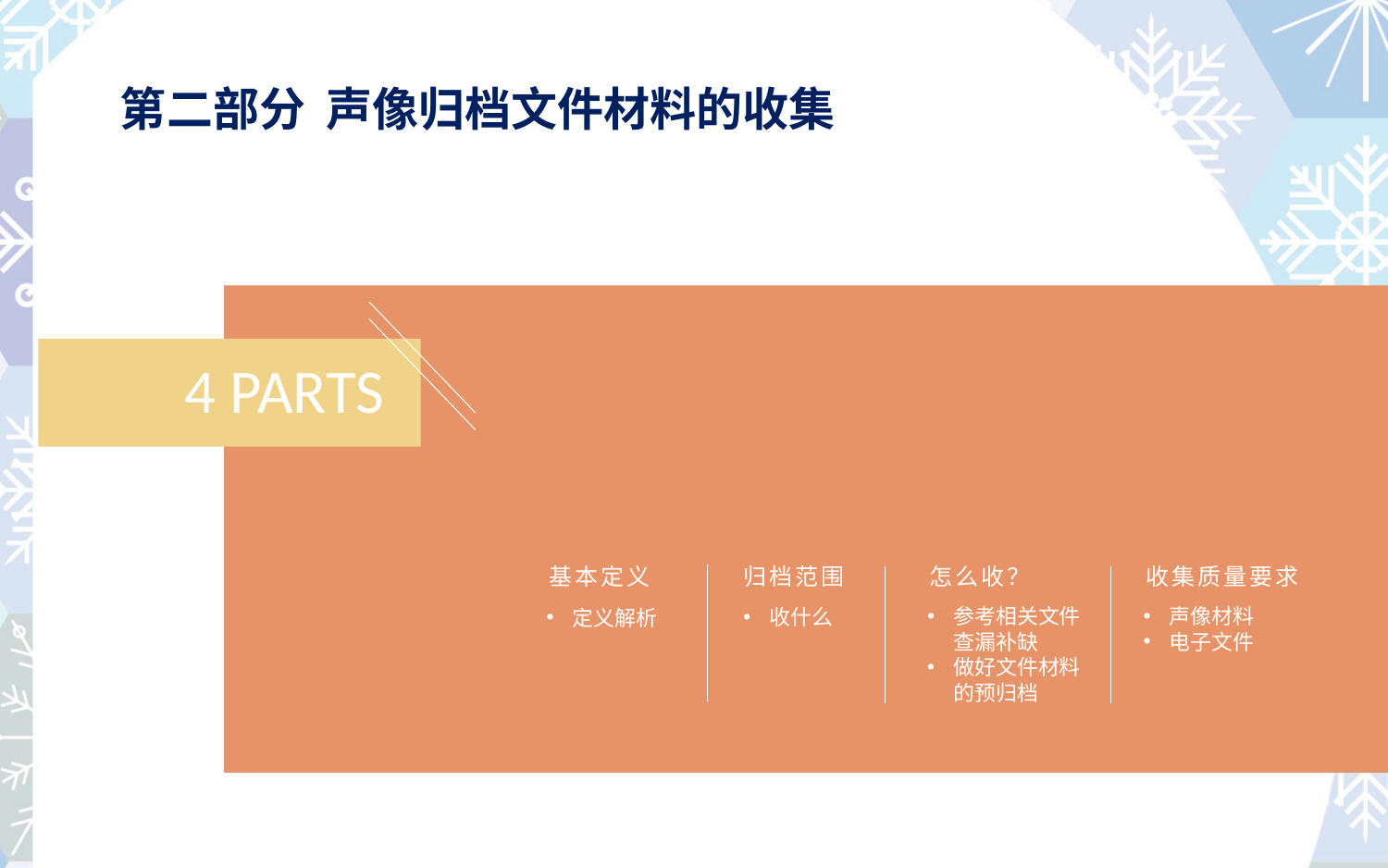

第二部分  声像归档文件材料的收集

4 Parts

怎么收？
收集质量要求
参考相关文件查漏补缺
做好文件材料的预归档
声像材料
电子文件
基本定义
归档范围
收什么
定义解析